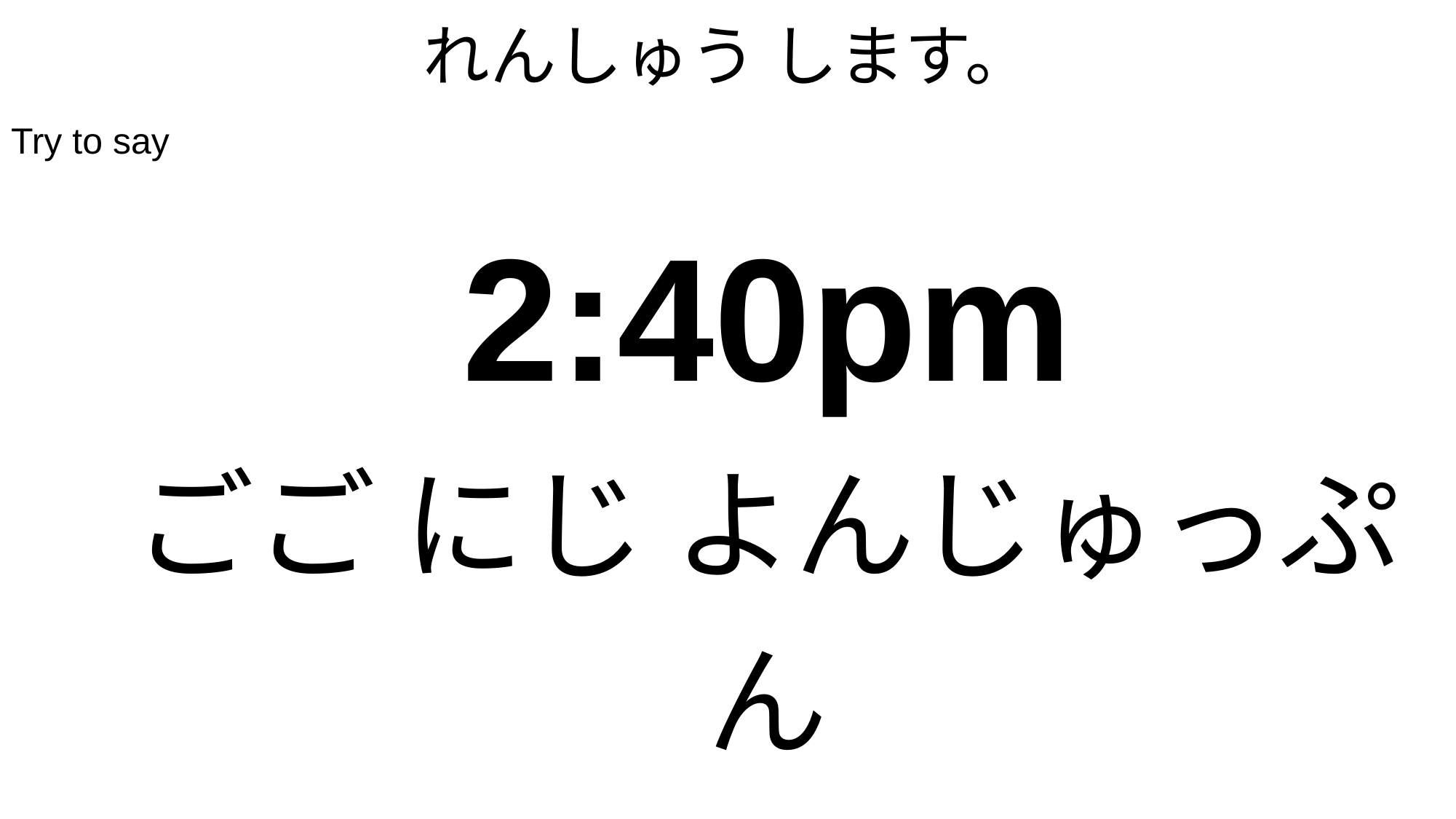

# れんしゅう します。
Try to say
| 2:40pm |
| --- |
| ごご にじ よんじゅっぷん |